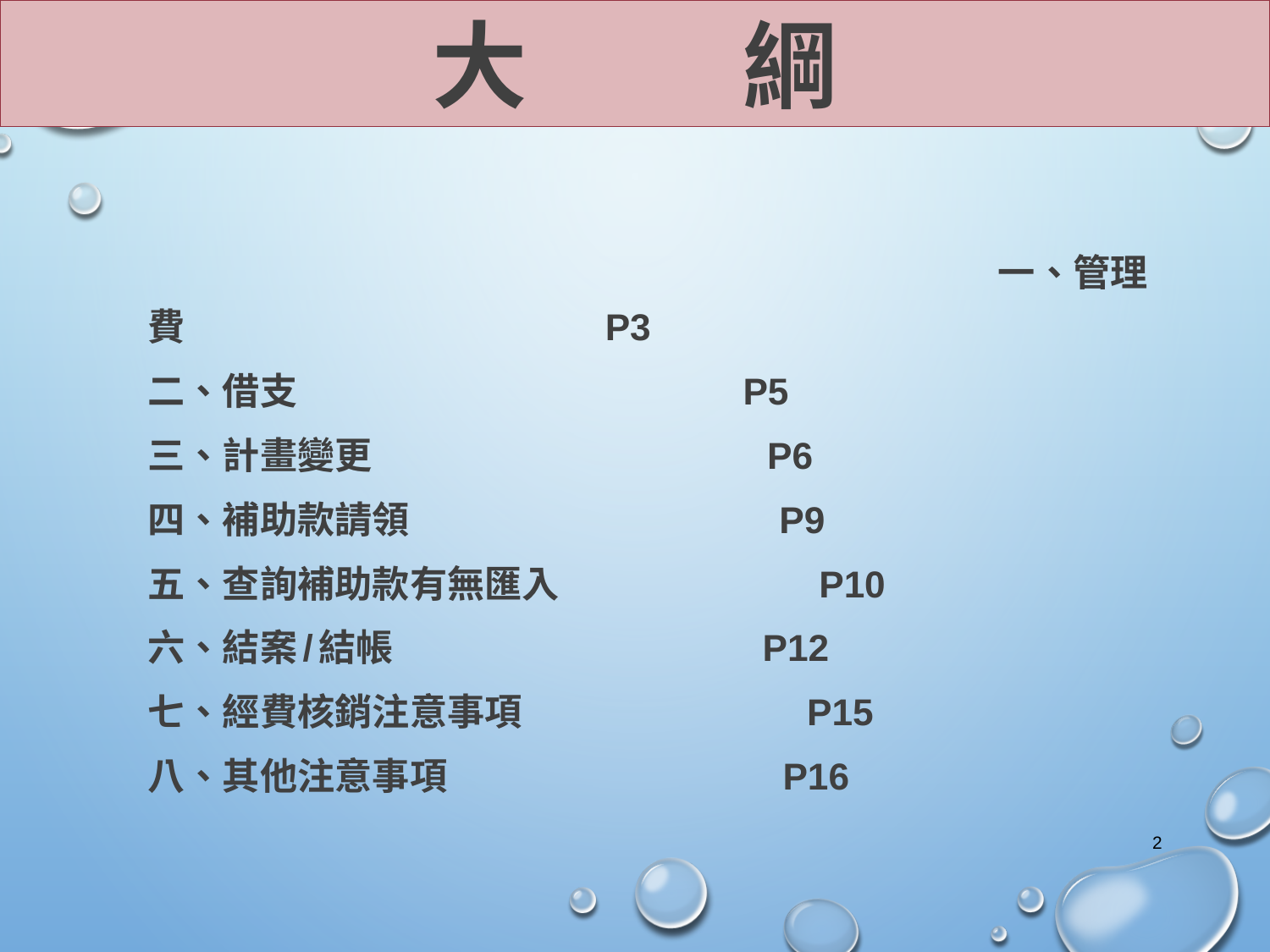

大          綱
                                                                                                                                                                                                                                                     一、管理費                                                 P3
二、借支                                                    P5
三、計畫變更                                              P6
四、補助款請領                                           P9
五、查詢補助款有無匯入                              P10
六、結案/結帳                                           P12
七、經費核銷注意事項                                 P15
八、其他注意事項                                       P16

2